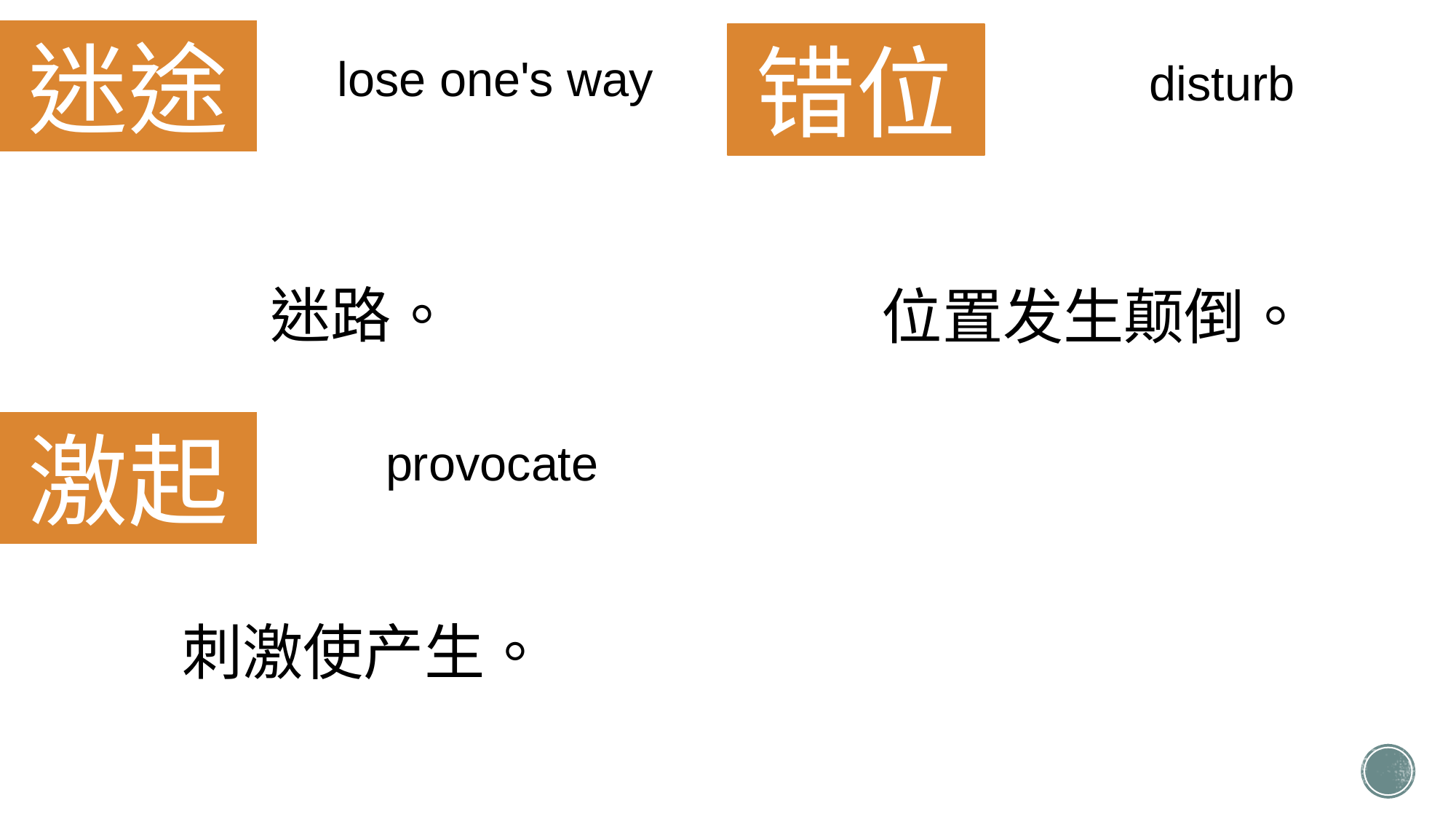

迷途
错位
lose one's way
disturb
迷路。
位置发生颠倒。
激起
provocate
刺激使产生。